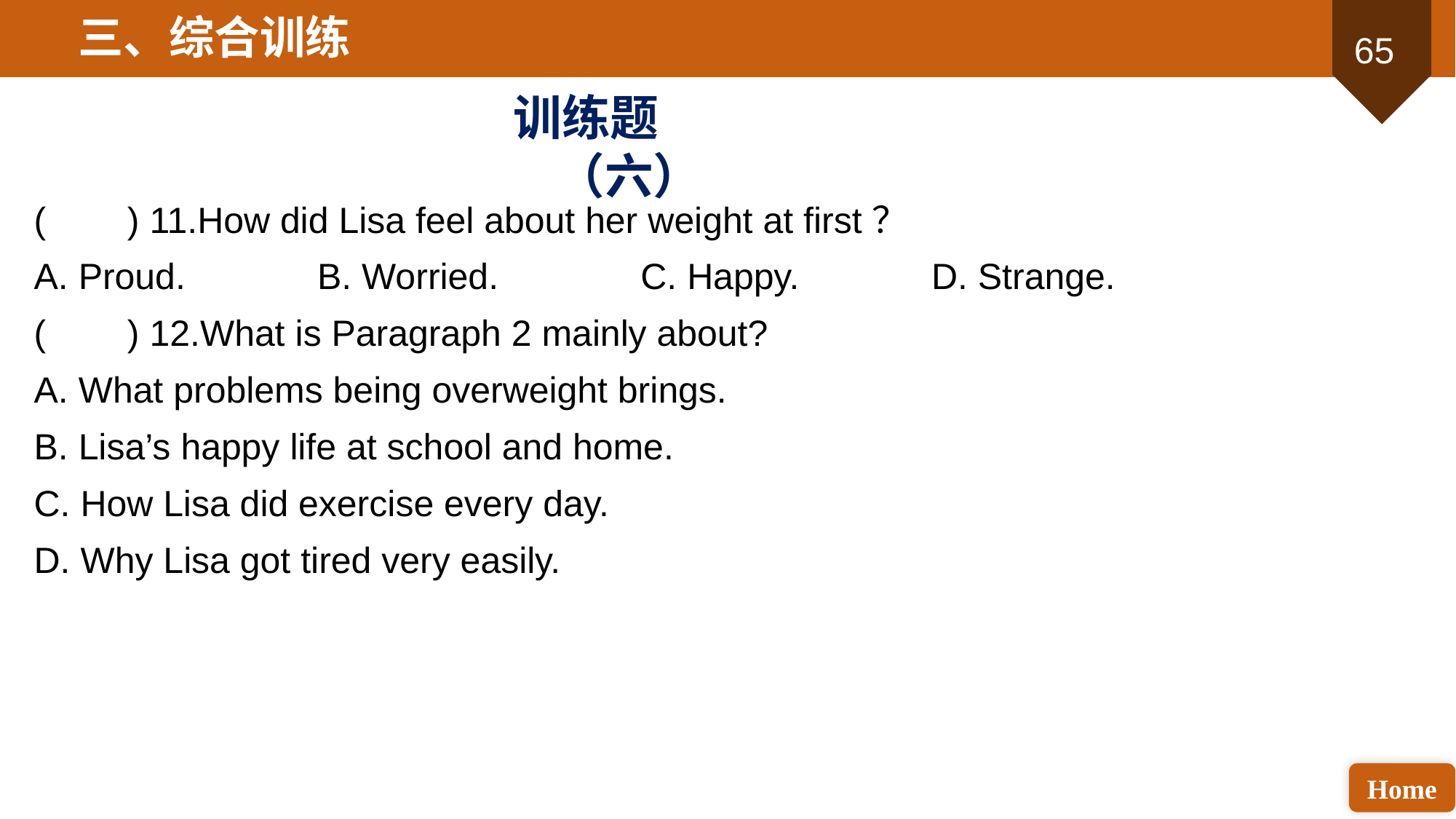

三、综合训练
训练题（六）
(        ) 11.How did Lisa feel about her weight at first？
A. Proud.             B. Worried.              C. Happy.             D. Strange.
(        ) 12.What is Paragraph 2 mainly about?
A. What problems being overweight brings.
B. Lisa’s happy life at school and home.
C. How Lisa did exercise every day.
D. Why Lisa got tired very easily.